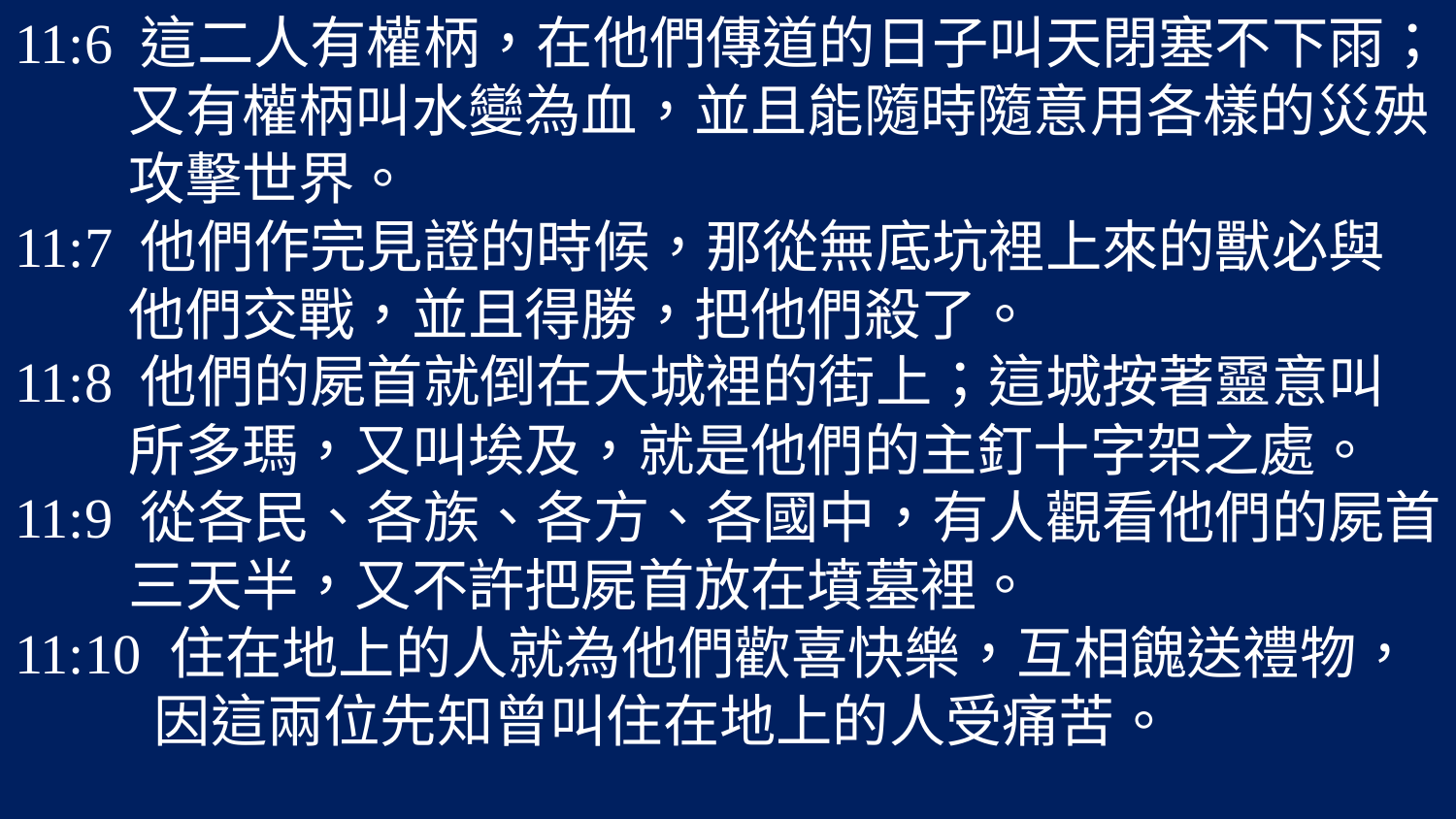

11:6 這二人有權柄，在他們傳道的日子叫天閉塞不下雨；
        又有權柄叫水變為血，並且能隨時隨意用各樣的災殃
        攻擊世界。
11:7 他們作完見證的時候，那從無底坑裡上來的獸必與
        他們交戰，並且得勝，把他們殺了。
11:8 他們的屍首就倒在大城裡的街上；這城按著靈意叫
        所多瑪，又叫埃及，就是他們的主釘十字架之處。
11:9 從各民、各族、各方、各國中，有人觀看他們的屍首
        三天半，又不許把屍首放在墳墓裡。
11:10 住在地上的人就為他們歡喜快樂，互相餽送禮物，
          因這兩位先知曾叫住在地上的人受痛苦。